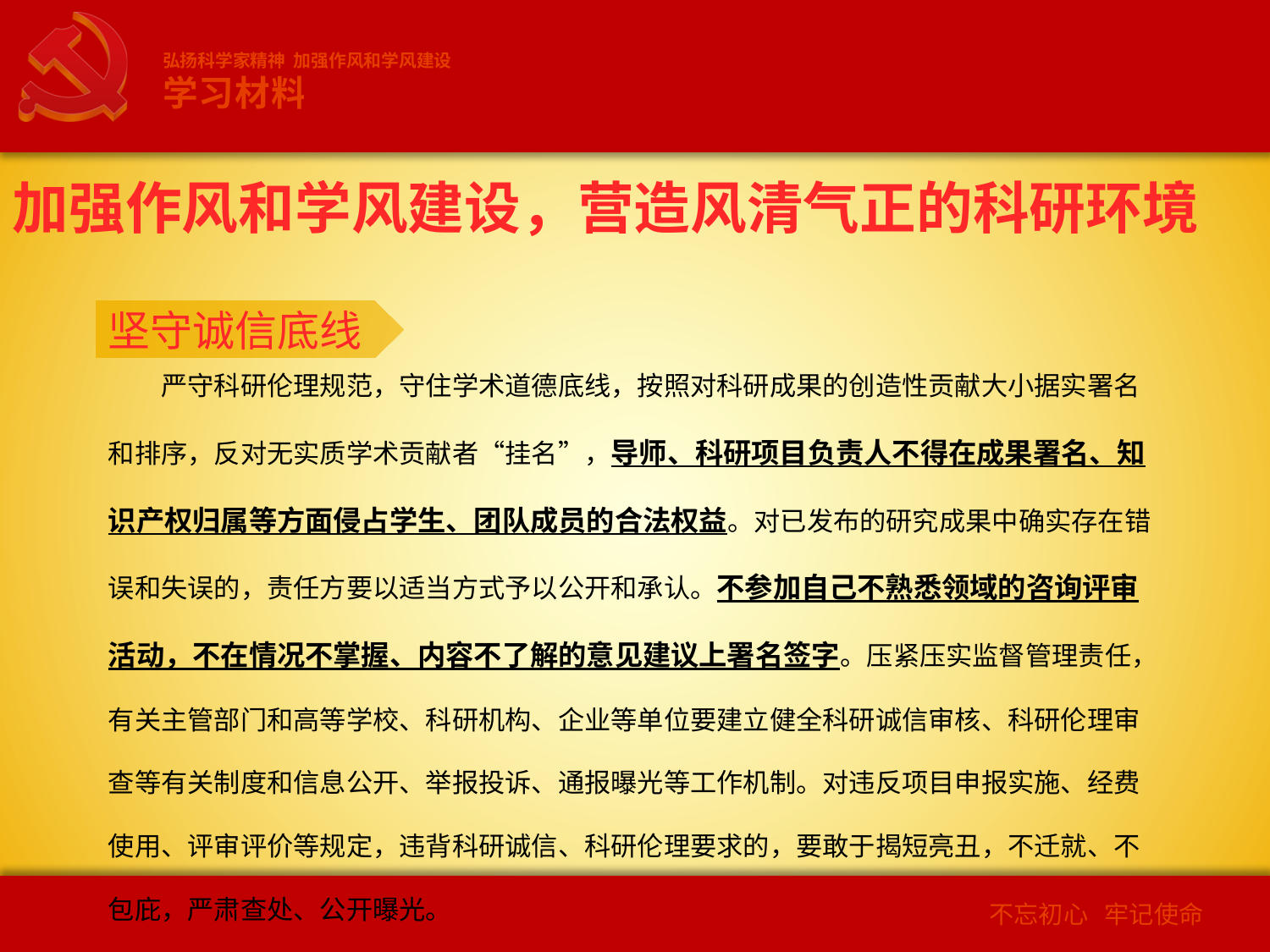

弘扬科学家精神  加强作风和学风建设
学习材料

加强作风和学风建设，营造风清气正的科研环境
坚守诚信底线
严守科研伦理规范，守住学术道德底线，按照对科研成果的创造性贡献大小据实署名和排序，反对无实质学术贡献者“挂名”，导师、科研项目负责人不得在成果署名、知识产权归属等方面侵占学生、团队成员的合法权益。对已发布的研究成果中确实存在错误和失误的，责任方要以适当方式予以公开和承认。不参加自己不熟悉领域的咨询评审活动，不在情况不掌握、内容不了解的意见建议上署名签字。压紧压实监督管理责任，有关主管部门和高等学校、科研机构、企业等单位要建立健全科研诚信审核、科研伦理审查等有关制度和信息公开、举报投诉、通报曝光等工作机制。对违反项目申报实施、经费使用、评审评价等规定，违背科研诚信、科研伦理要求的，要敢于揭短亮丑，不迁就、不包庇，严肃查处、公开曝光。

2
不忘初心   牢记使命